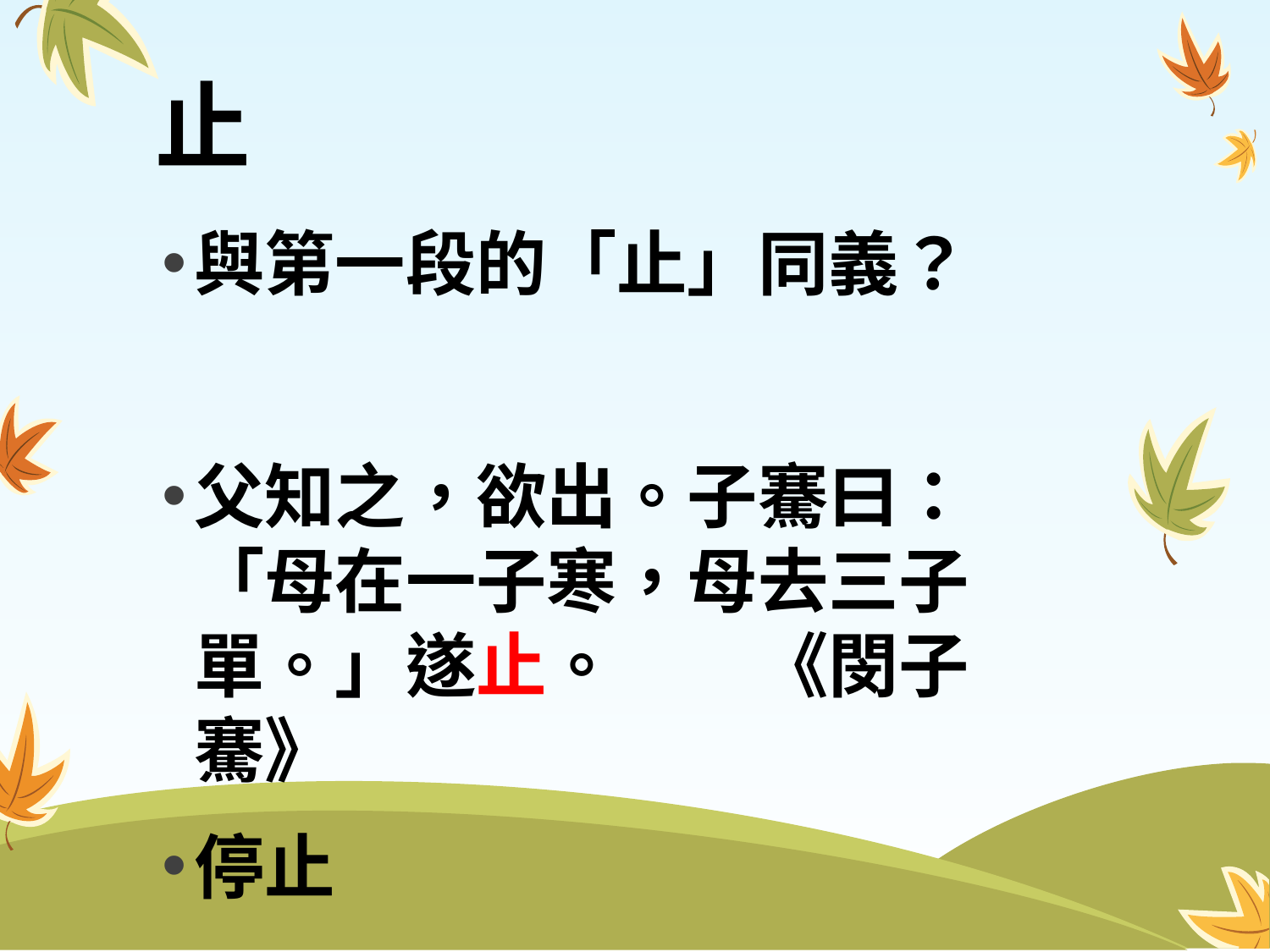

# 止
與第一段的「止」同義？

父知之，欲出。子騫曰：「母在一子寒，母去三子單。」遂止。　　《閔子騫》
停止

一詞多義